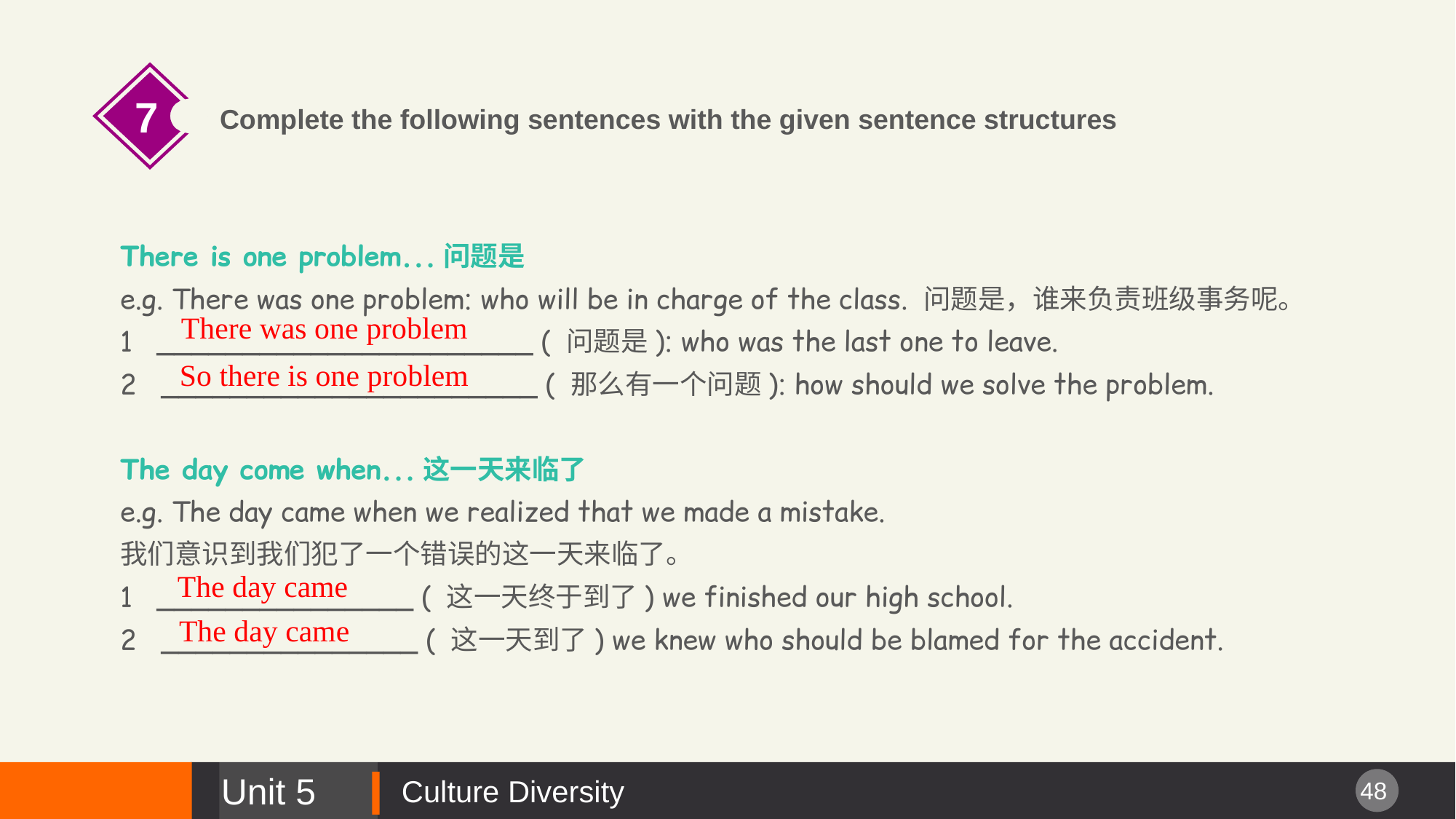

7
Complete the following sentences with the given sentence structures
There is one problem...问题是
e.g. There was one problem: who will be in charge of the class. 问题是，谁来负责班级事务呢。
1   ______________________ ( 问题是): who was the last one to leave.
2   ______________________ ( 那么有一个问题): how should we solve the problem.

The day come when...这一天来临了
e.g. The day came when we realized that we made a mistake.
我们意识到我们犯了一个错误的这一天来临了。
1   _______________ ( 这一天终于到了) we finished our high school.
2   _______________ ( 这一天到了) we knew who should be blamed for the accident.
There was one problem
So there is one problem
The day came
The day came